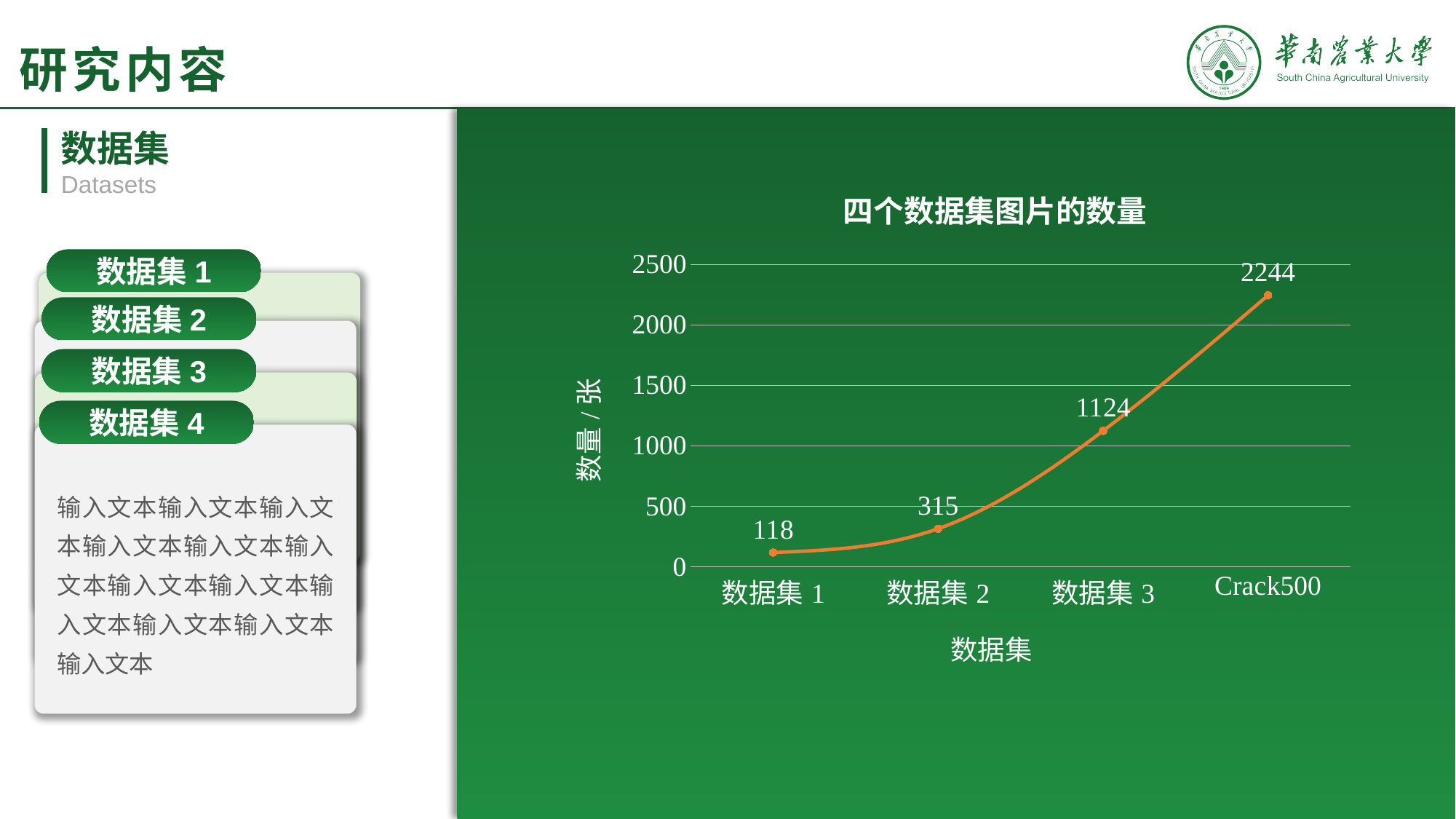

# 研究内容

四个数据集图片的数量

### Chart

| Category | 系列 1 |
|---|---|
| 数据集1 | 118.0 |
| 数据集2 | 315.0 |
| 数据集3 | 1124.0 |
| Crack500 | 2244.0 |
数据集
Datasets
数据集1

输入文本输入文本输入文本输入文本输入文本输入文本输入文本输入文本输入文本输入文本输入文本输入文本输入文本

数据集2

输入文本输入文本输入文本输入文本输入文本输入文本输入文本输入文本输入文本输入文本输入文本
数据集3

输入文本输入文本输入文本输入文本输入文本输入文本输入文本输入文本输入文本输入文本输入文本输入文本
数据集4

输入文本输入文本输入文本输入文本输入文本输入文本输入文本输入文本输入文本输入文本输入文本输入文本